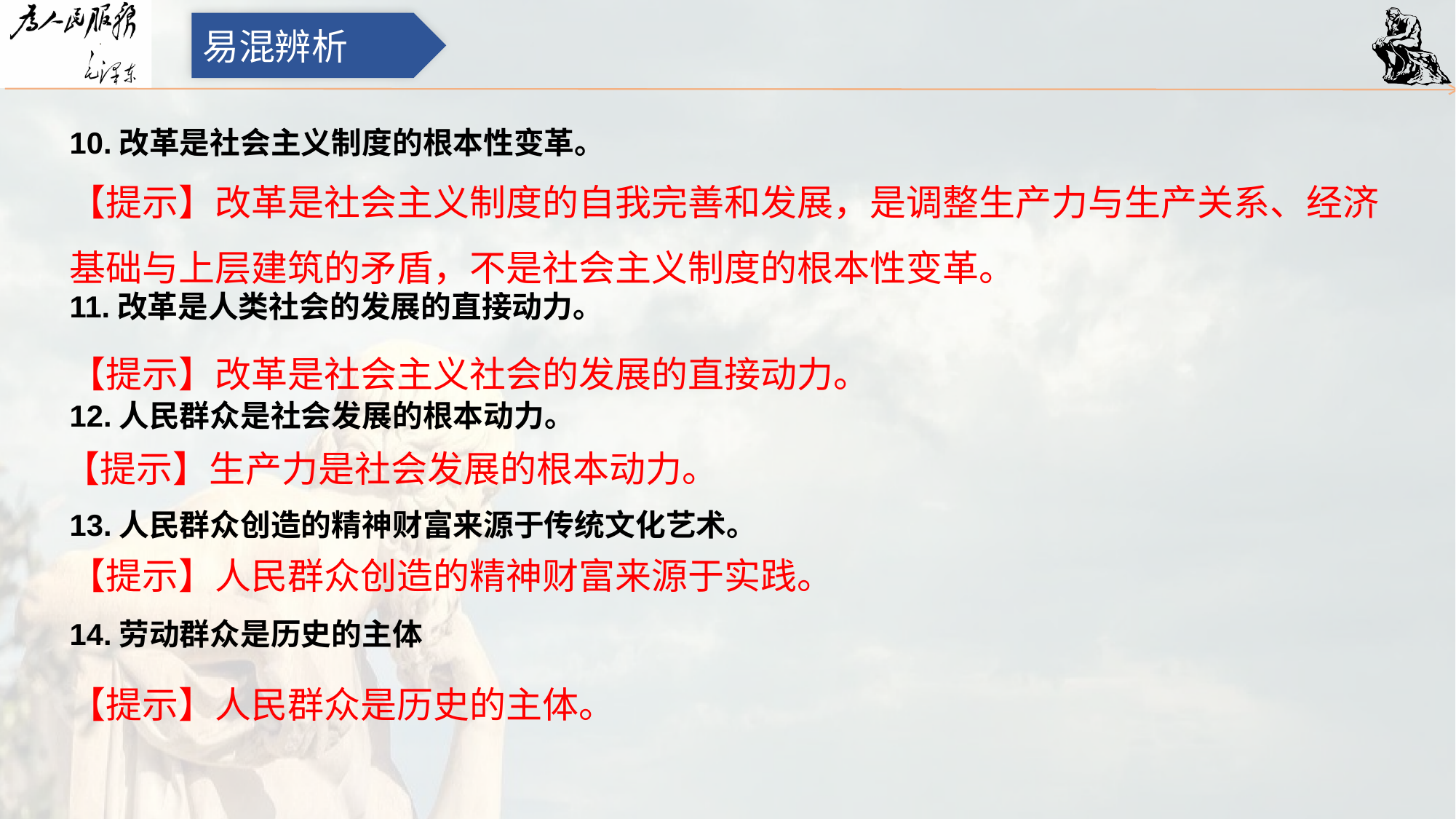

易混辨析
10.改革是社会主义制度的根本性变革。

11.改革是人类社会的发展的直接动力。

12.人民群众是社会发展的根本动力。

13.人民群众创造的精神财富来源于传统文化艺术。

14.劳动群众是历史的主体

【提示】改革是社会主义制度的自我完善和发展，是调整生产力与生产关系、经济基础与上层建筑的矛盾，不是社会主义制度的根本性变革。
【提示】改革是社会主义社会的发展的直接动力。
【提示】生产力是社会发展的根本动力。
【提示】人民群众创造的精神财富来源于实践。
【提示】人民群众是历史的主体。